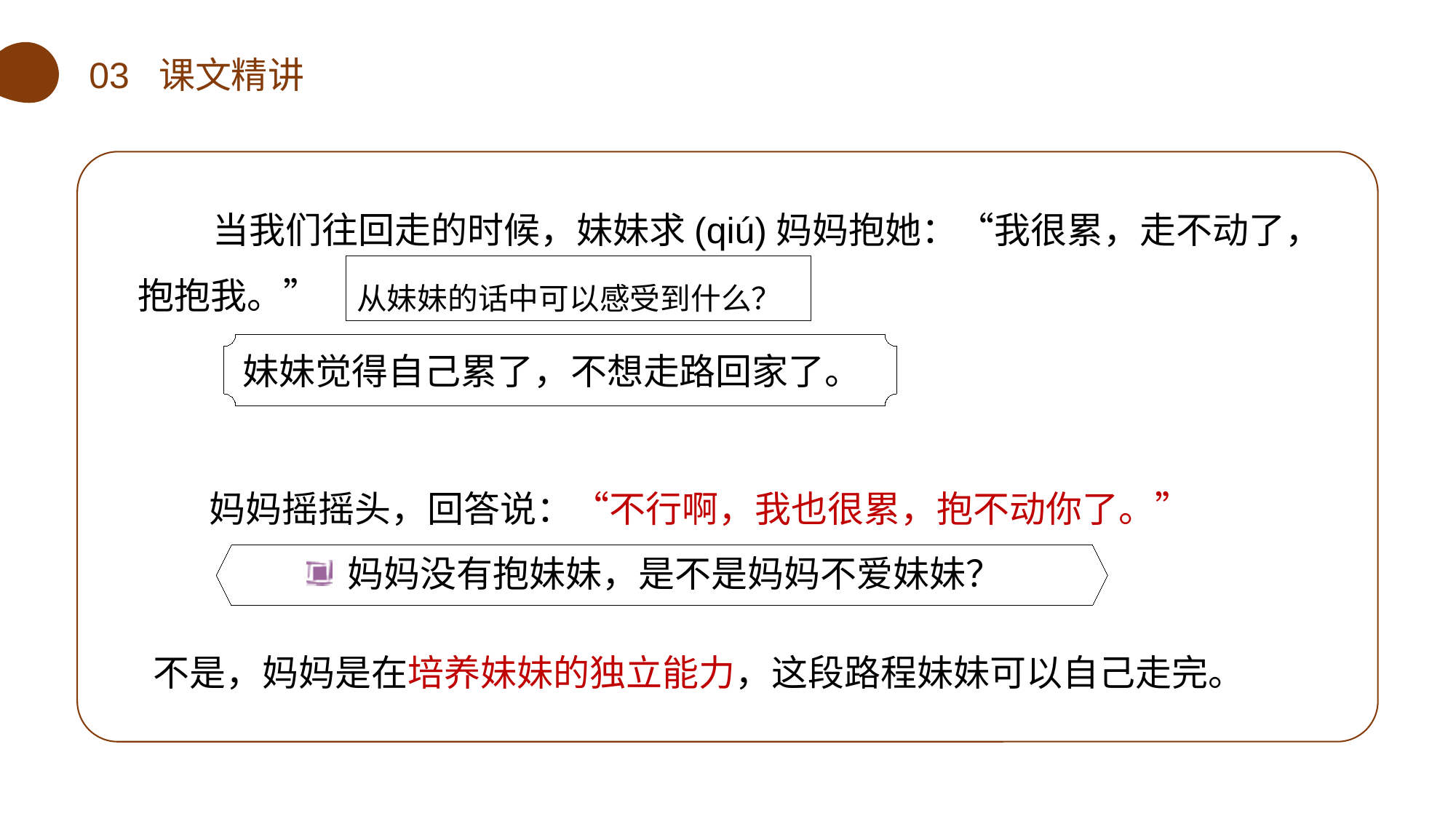

03  课文精讲
当我们往回走的时候，妹妹求(qiú)妈妈抱她：“我很累，走不动了，抱抱我。”
从妹妹的话中可以感受到什么？
妹妹觉得自己累了，不想走路回家了。
妈妈摇摇头，回答说：“不行啊，我也很累，抱不动你了。”
妈妈没有抱妹妹，是不是妈妈不爱妹妹？
不是，妈妈是在培养妹妹的独立能力，这段路程妹妹可以自己走完。